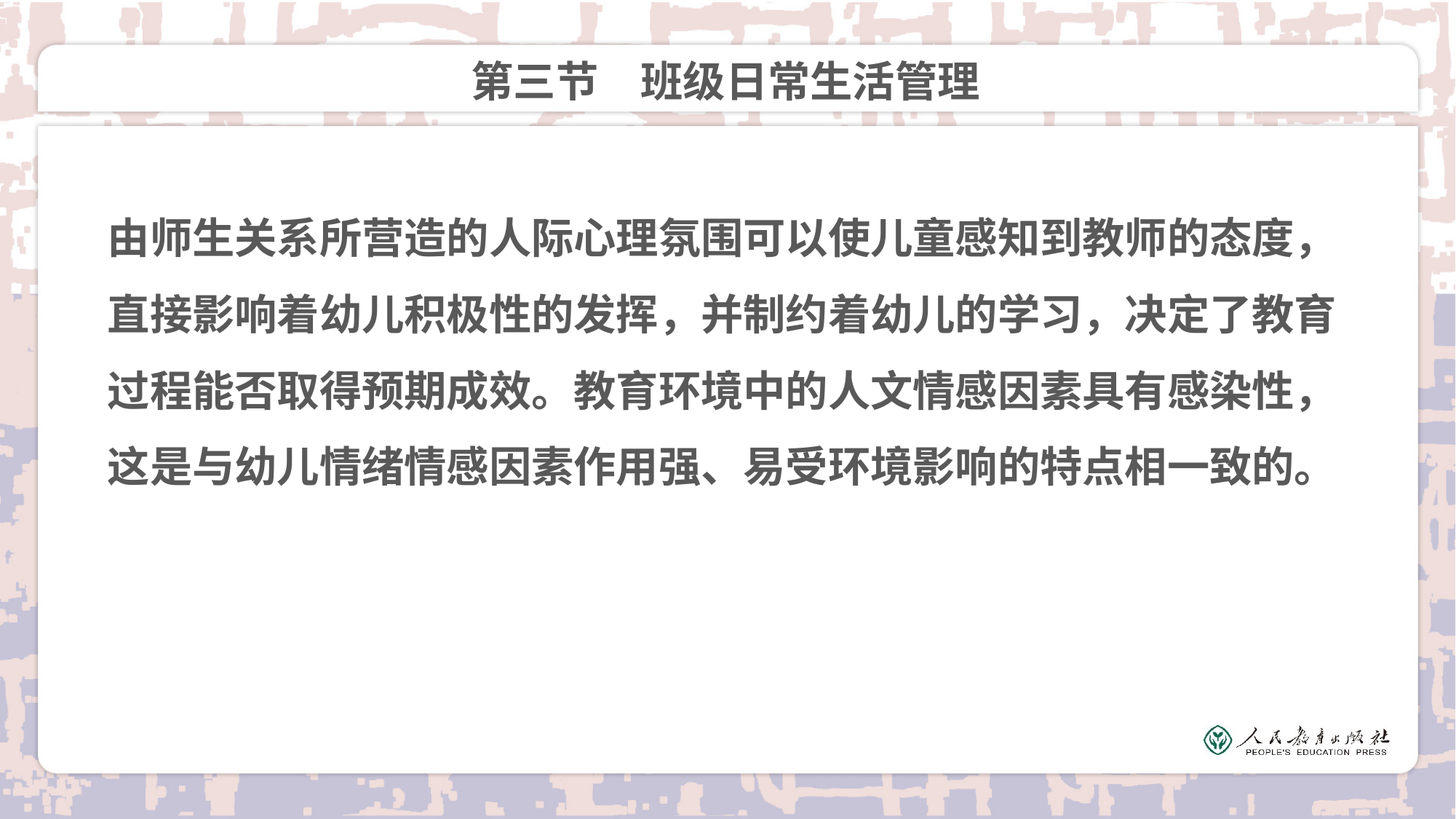

# 第三节　班级日常生活管理
由师生关系所营造的人际心理氛围可以使儿童感知到教师的态度，直接影响着幼儿积极性的发挥，并制约着幼儿的学习，决定了教育过程能否取得预期成效。教育环境中的人文情感因素具有感染性，这是与幼儿情绪情感因素作用强、易受环境影响的特点相一致的。